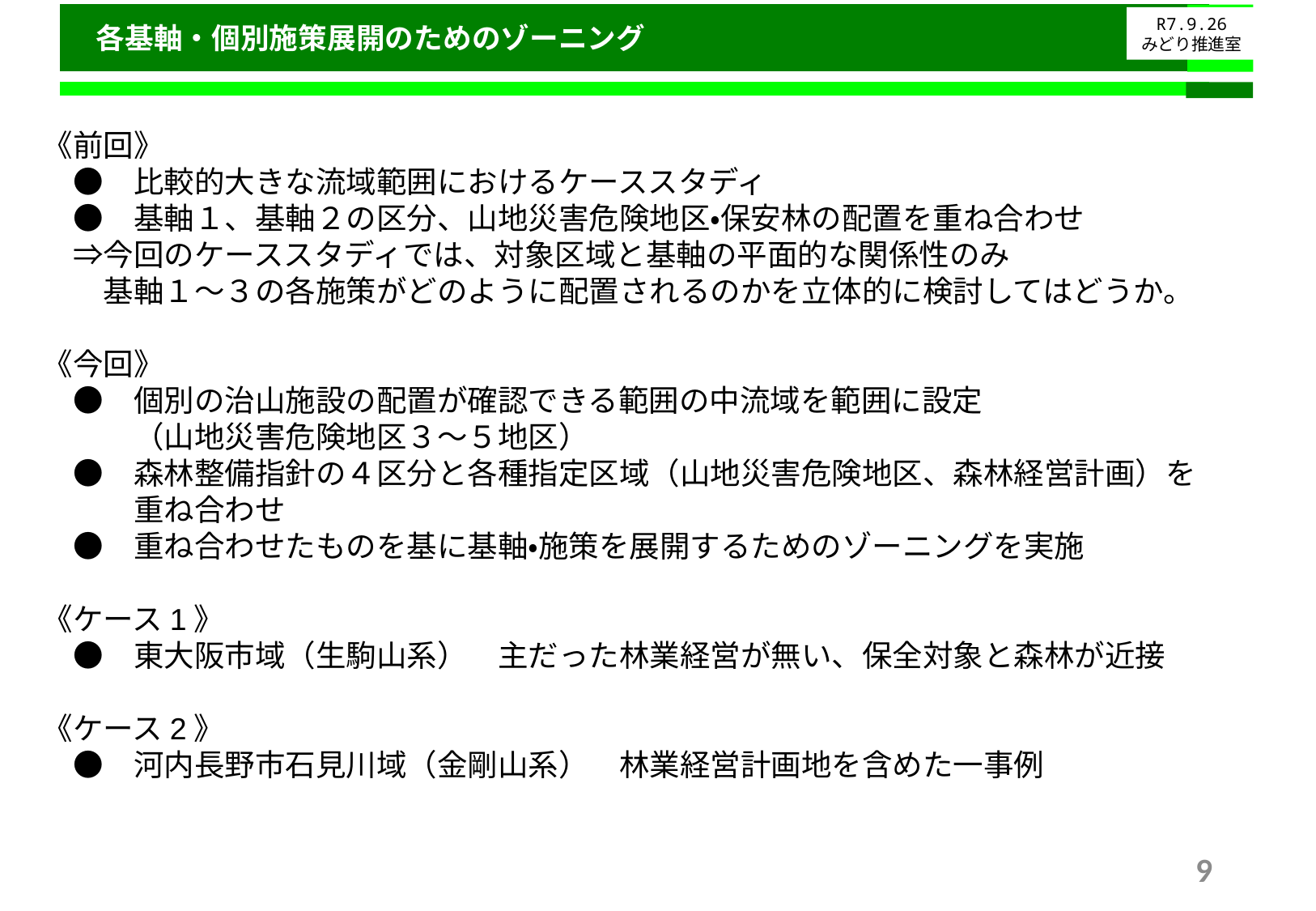

各基軸・個別施策展開のためのゾーニング

R7.9.26
みどり推進室
《前回》
　●　比較的大きな流域範囲におけるケーススタディ
　●　基軸１、基軸２の区分、山地災害危険地区・保安林の配置を重ね合わせ
　⇒今回のケーススタディでは、対象区域と基軸の平面的な関係性のみ
　　基軸１～３の各施策がどのように配置されるのかを立体的に検討してはどうか。

《今回》
　●　個別の治山施設の配置が確認できる範囲の中流域を範囲に設定
　　　（山地災害危険地区３～５地区）
　●　森林整備指針の４区分と各種指定区域（山地災害危険地区、森林経営計画）を
　　　重ね合わせ
　●　重ね合わせたものを基に基軸・施策を展開するためのゾーニングを実施

《ケース1》
　●　東大阪市域（生駒山系）　主だった林業経営が無い、保全対象と森林が近接

《ケース2》
　●　河内長野市石見川域（金剛山系）　林業経営計画地を含めた一事例

9